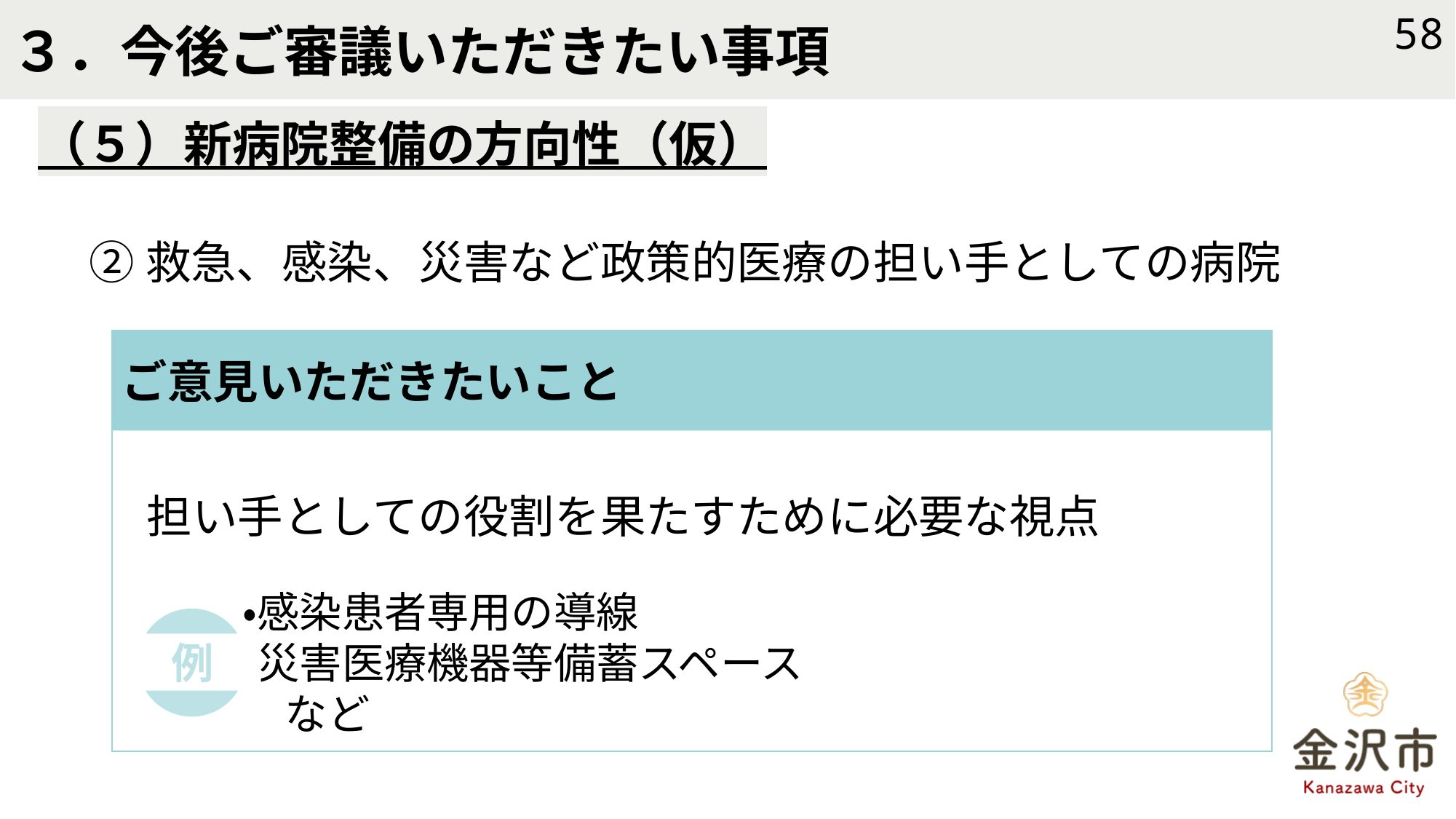

# ３．今後ご審議いただきたい事項
58
（５）新病院整備の方向性（仮）
②救急、感染、災害など政策的医療の担い手としての病院

ご意見いただきたいこと

担い手としての役割を果たすために必要な視点
・感染患者専用の導線
・災害医療機器等備蓄スペース
　など

例